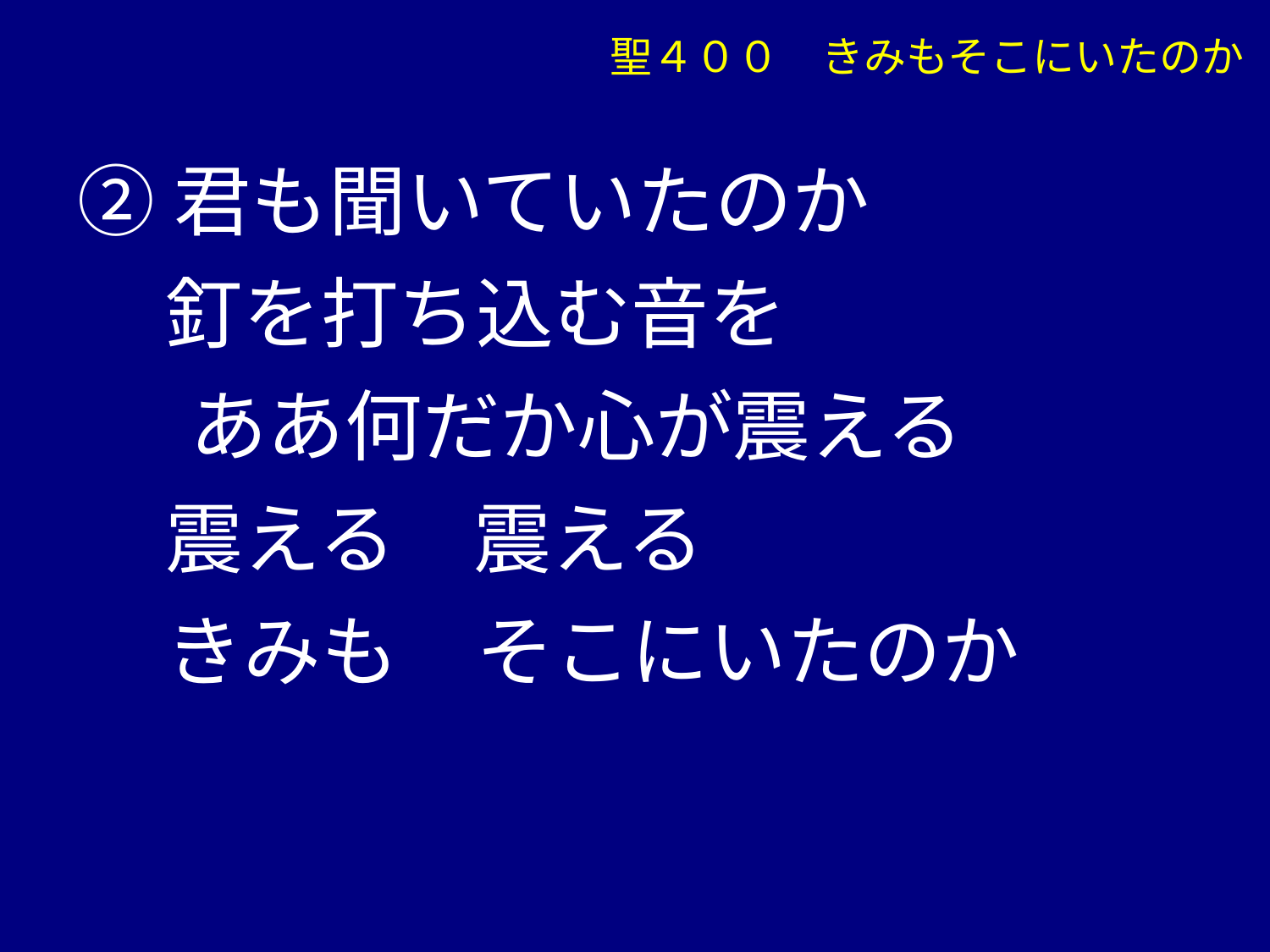

聖４００　きみもそこにいたのか
②君も聞いていたのか
    釘を打ち込む音を
　  ああ何だか心が震える
    震える　震える
    きみも　そこにいたのか